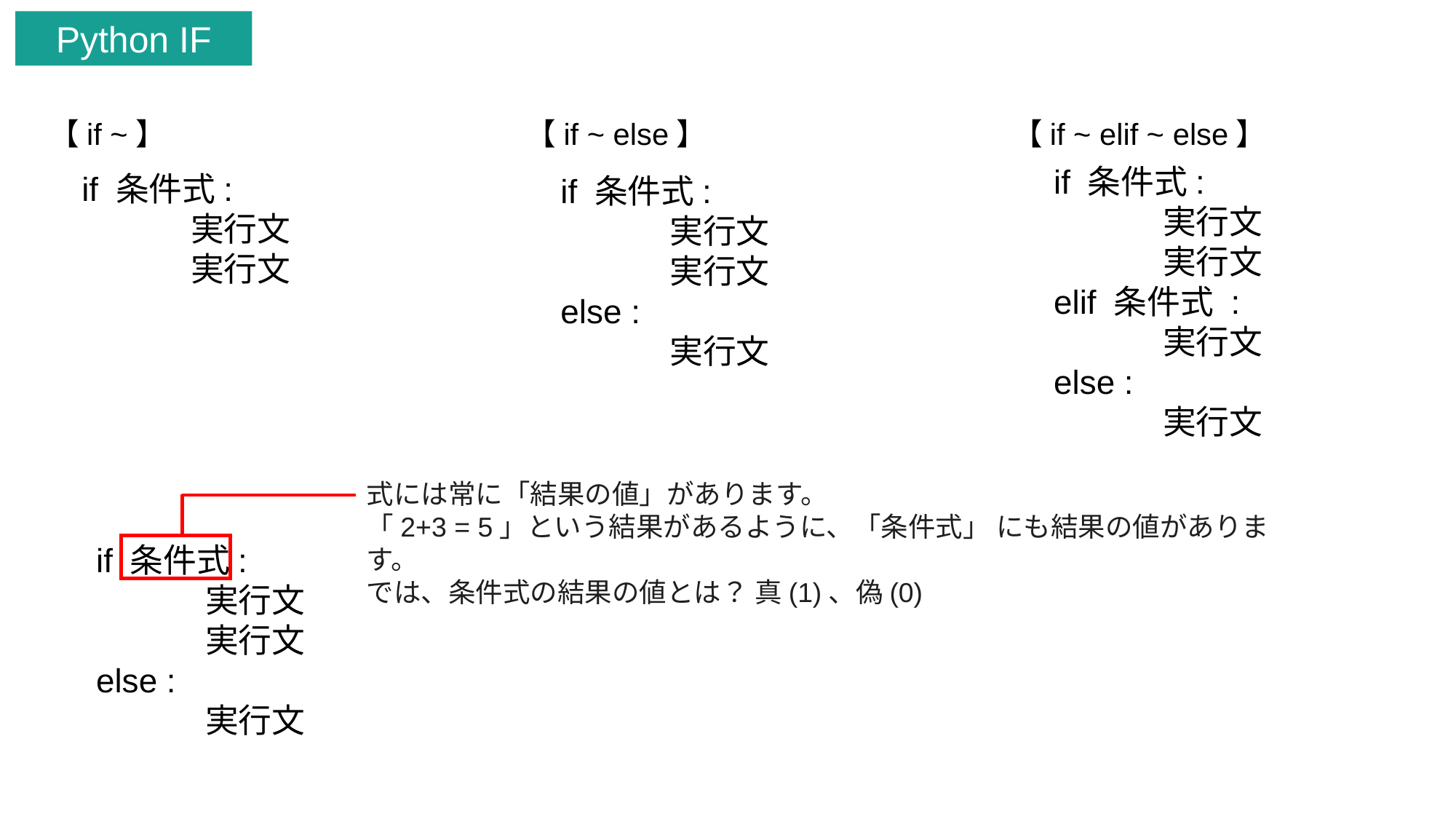

Python IF
【if ~】
【if ~ else】
【if ~ elif ~ else】
if 条件式:
	実行文
	実行文
elif 条件式 :
	実行文
else :
	実行文
if 条件式:
	実行文
	実行文
if 条件式:
	実行文
	実行文
else :
	実行文
式には常に「結果の値」があります。
「2+3 = 5」という結果があるように、「条件式」 にも結果の値があります。
では、条件式の結果の値とは？ 真(1)、偽(0)
if 条件式:
	実行文
	実行文
else :
	実行文